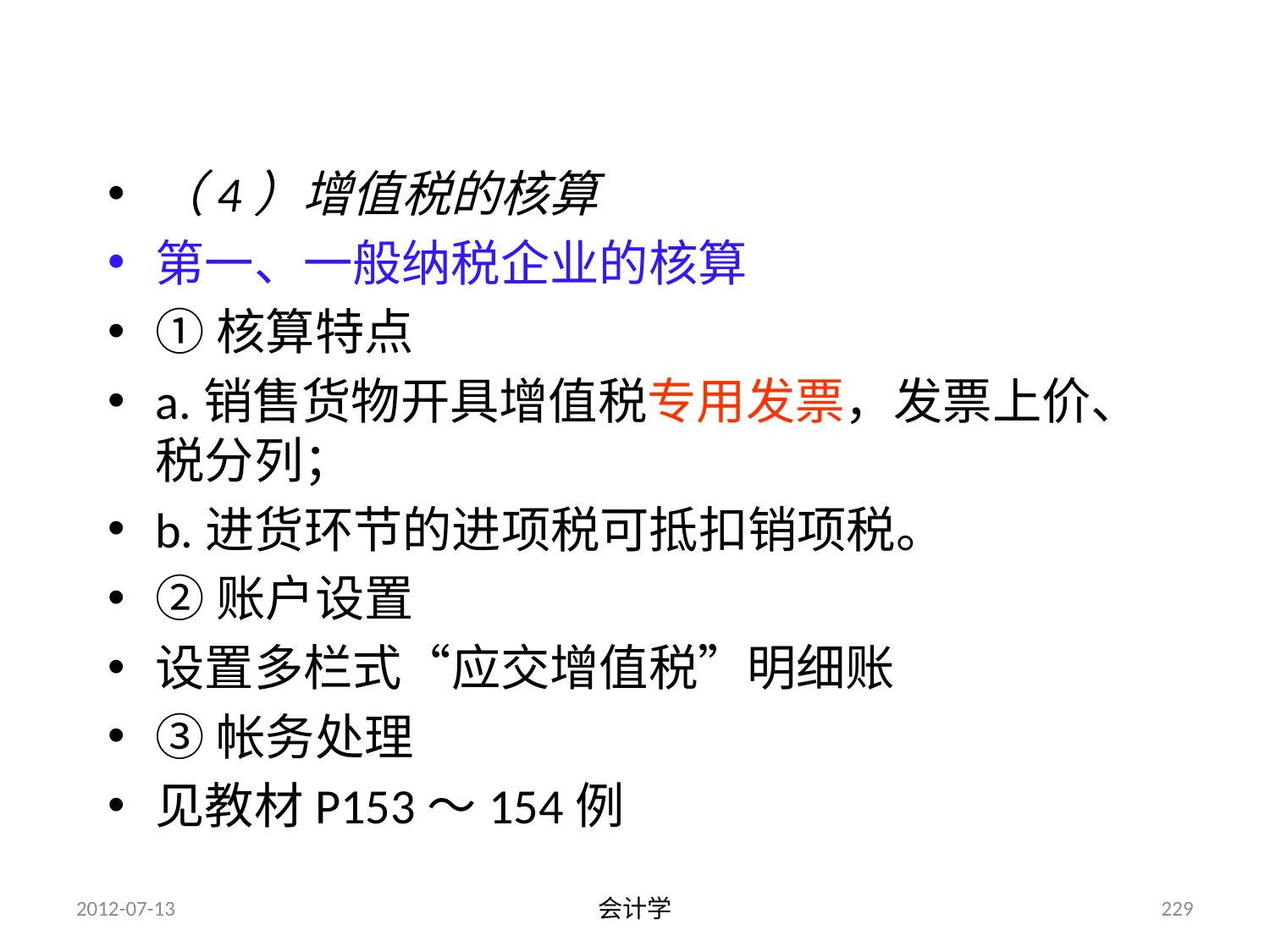

（4）增值税的核算
第一、一般纳税企业的核算
①核算特点
a.销售货物开具增值税专用发票，发票上价、税分列；
b.进货环节的进项税可抵扣销项税。
②账户设置
设置多栏式“应交增值税”明细账
③帐务处理
见教材P153～154例
2012-07-13
会计学
229